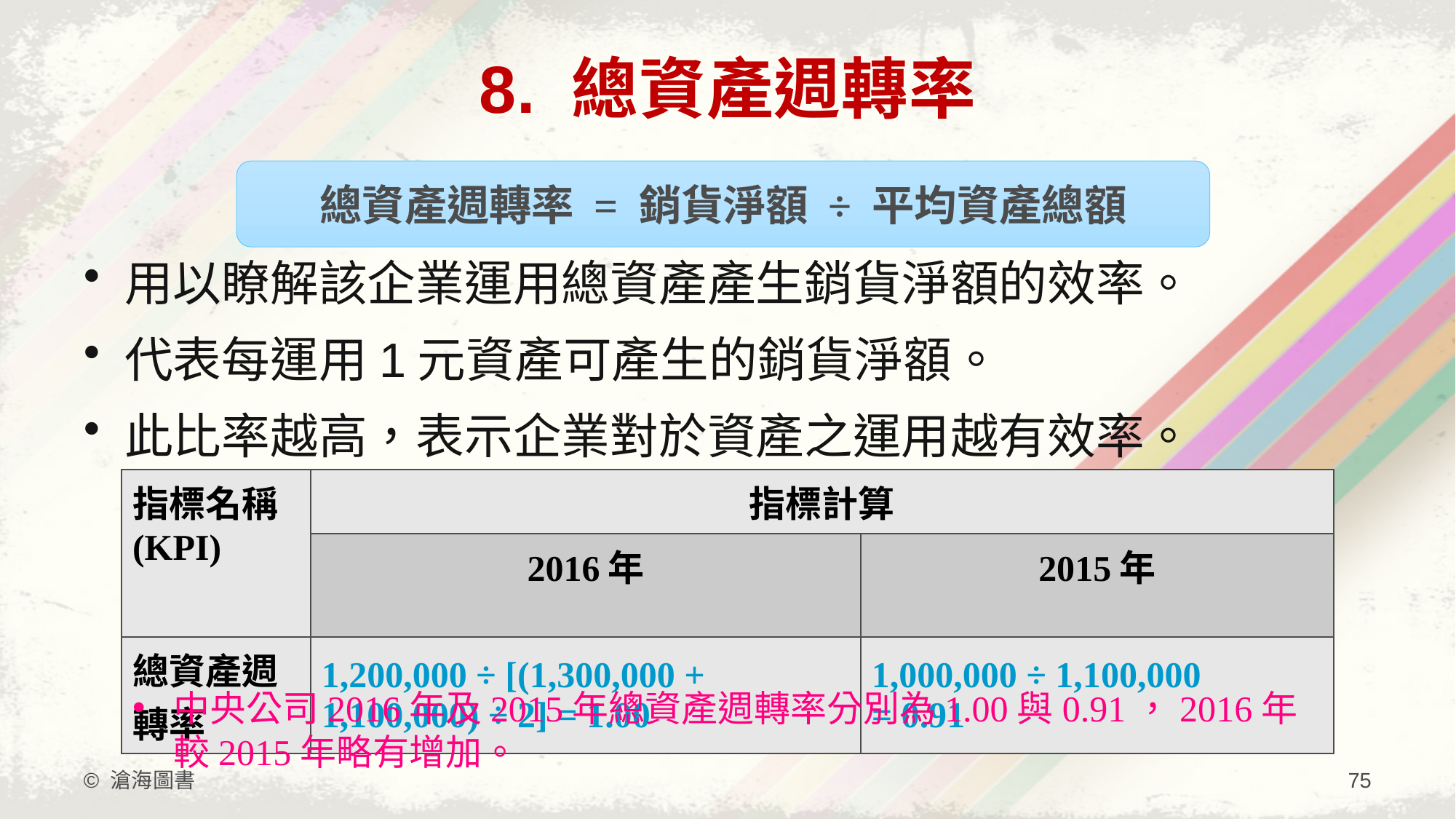

# 8. 總資產週轉率
總資產週轉率 = 銷貨淨額 ÷ 平均資產總額
用以瞭解該企業運用總資產產生銷貨淨額的效率。
代表每運用1元資產可產生的銷貨淨額。
此比率越高，表示企業對於資產之運用越有效率。

| 指標名稱 (KPI) | 指標計算 |  |
| --- | --- | --- |
|  | 2016年 | 2015年 |
| 總資產週轉率 | 1,200,000 ÷ [(1,300,000 + 1,100,000) ÷ 2] = 1.00 | 1,000,000 ÷ 1,100,000 = 0.91 |
中央公司2016年及2015年總資產週轉率分別為1.00與0.91，2016年較2015年略有增加。
© 滄海圖書
75